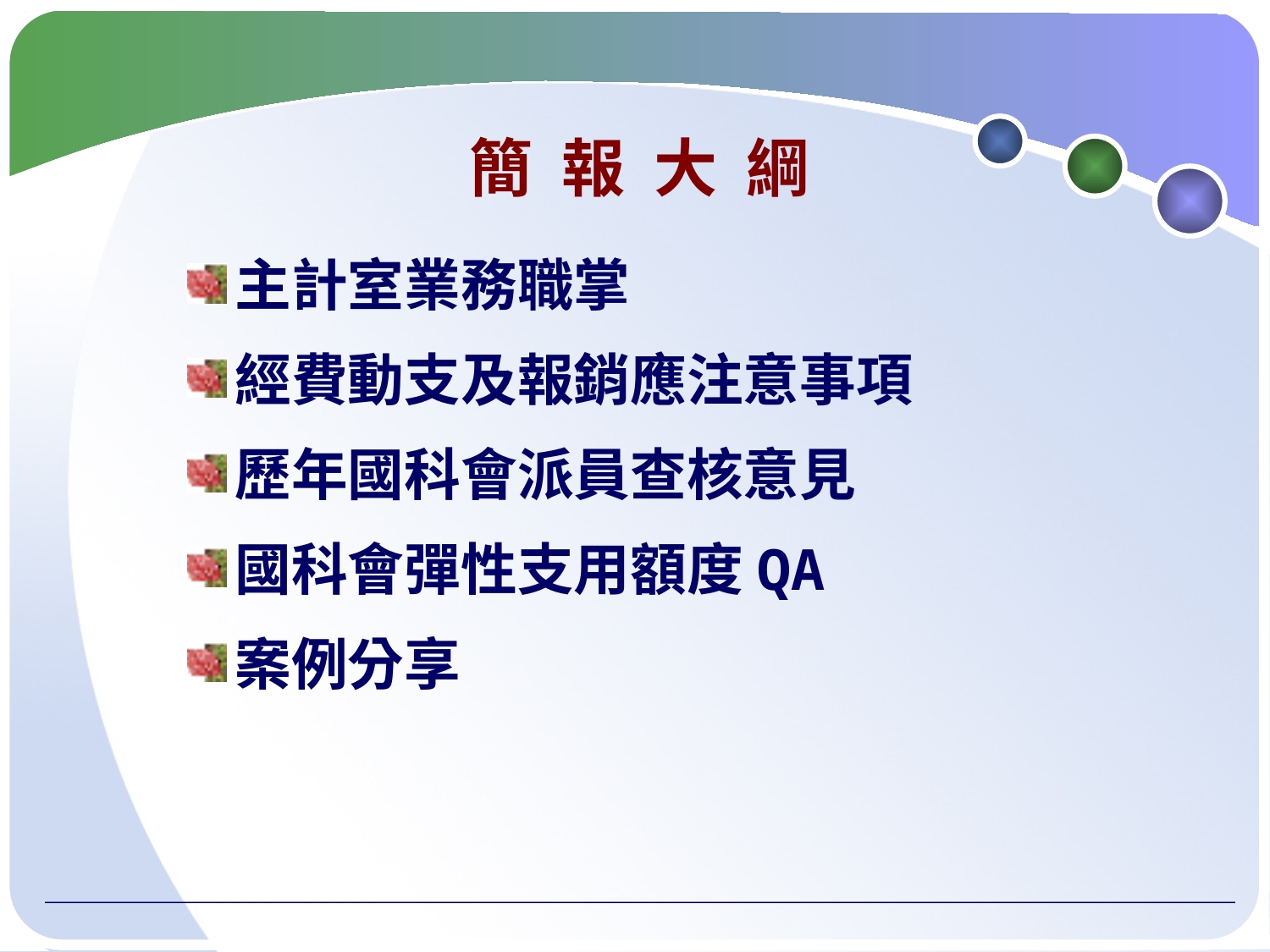

# 簡  報  大  綱
主計室業務職掌
經費動支及報銷應注意事項
歷年國科會派員查核意見
國科會彈性支用額度QA
案例分享